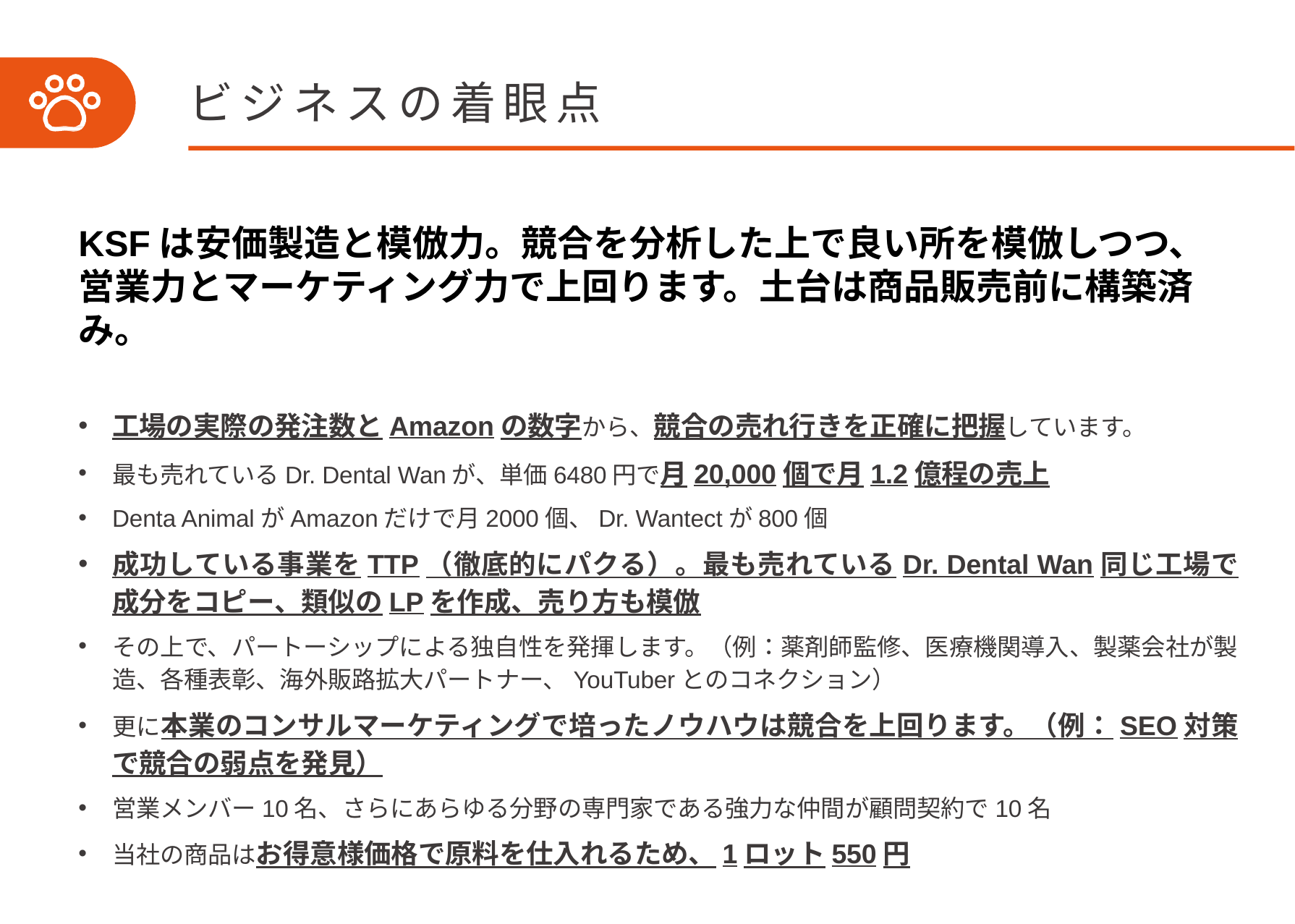

ビジネスの着眼点
KSFは安価製造と模倣力。競合を分析した上で良い所を模倣しつつ、営業力とマーケティング力で上回ります。土台は商品販売前に構築済み。

工場の実際の発注数とAmazonの数字から、競合の売れ行きを正確に把握しています。
最も売れているDr. Dental Wanが、単価6480円で月20,000個で月1.2億程の売上
Denta AnimalがAmazonだけで月2000個、Dr. Wantectが800個
成功している事業をTTP（徹底的にパクる）。最も売れているDr. Dental Wan同じ工場で成分をコピー、類似のLPを作成、売り方も模倣
その上で、パートーシップによる独自性を発揮します。（例：薬剤師監修、医療機関導入、製薬会社が製造、各種表彰、海外販路拡大パートナー、YouTuberとのコネクション）
更に本業のコンサルマーケティングで培ったノウハウは競合を上回ります。（例：SEO対策で競合の弱点を発見）
営業メンバー10名、さらにあらゆる分野の専門家である強力な仲間が顧問契約で10名
当社の商品はお得意様価格で原料を仕入れるため、1ロット550円